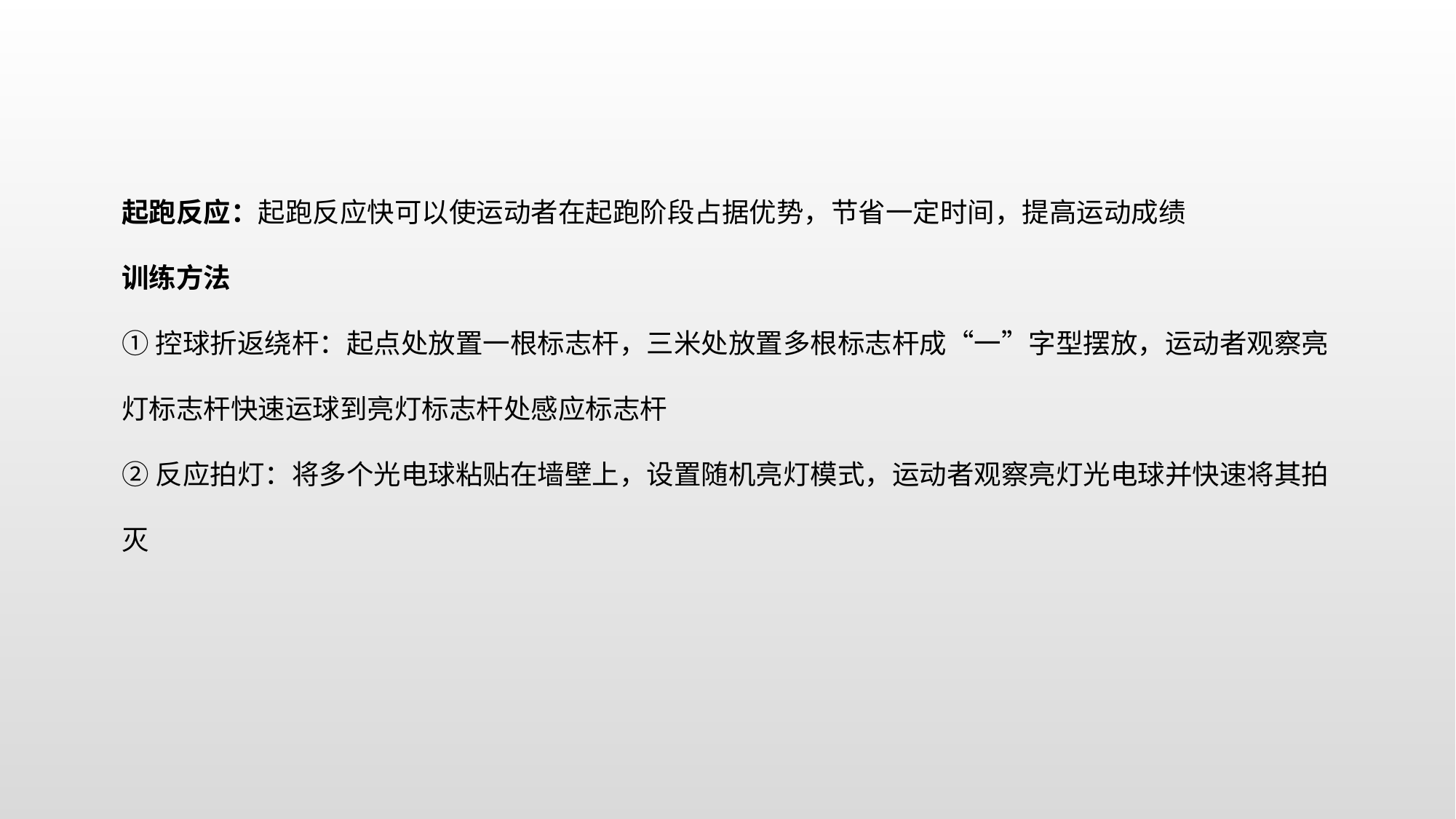

起跑反应：起跑反应快可以使运动者在起跑阶段占据优势，节省一定时间，提高运动成绩
训练方法
①控球折返绕杆：起点处放置一根标志杆，三米处放置多根标志杆成“一”字型摆放，运动者观察亮灯标志杆快速运球到亮灯标志杆处感应标志杆
②反应拍灯：将多个光电球粘贴在墙壁上，设置随机亮灯模式，运动者观察亮灯光电球并快速将其拍灭